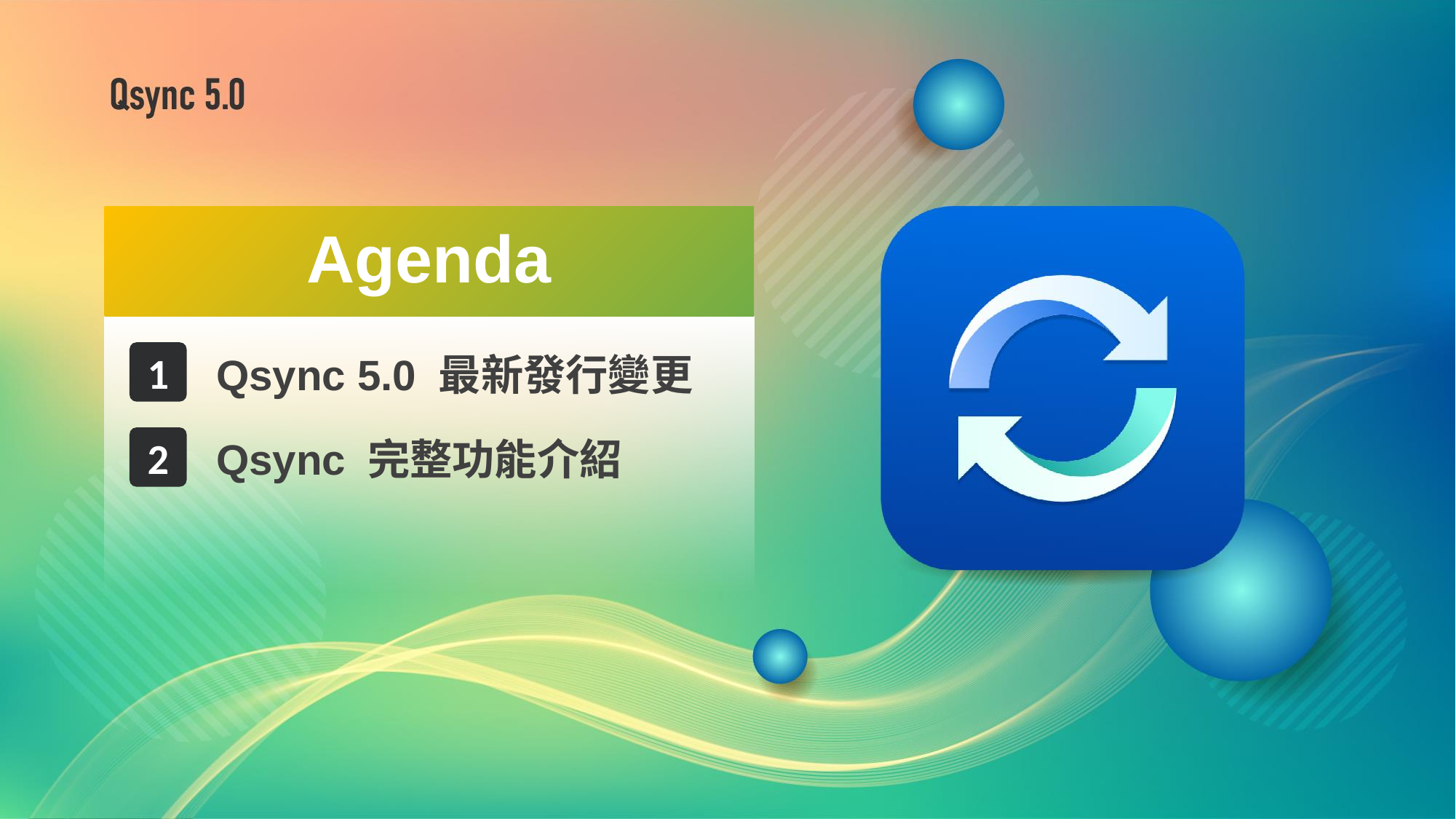

# Agenda

1
Qsync 5.0 最新發行變更
2
Qsync 完整功能介紹